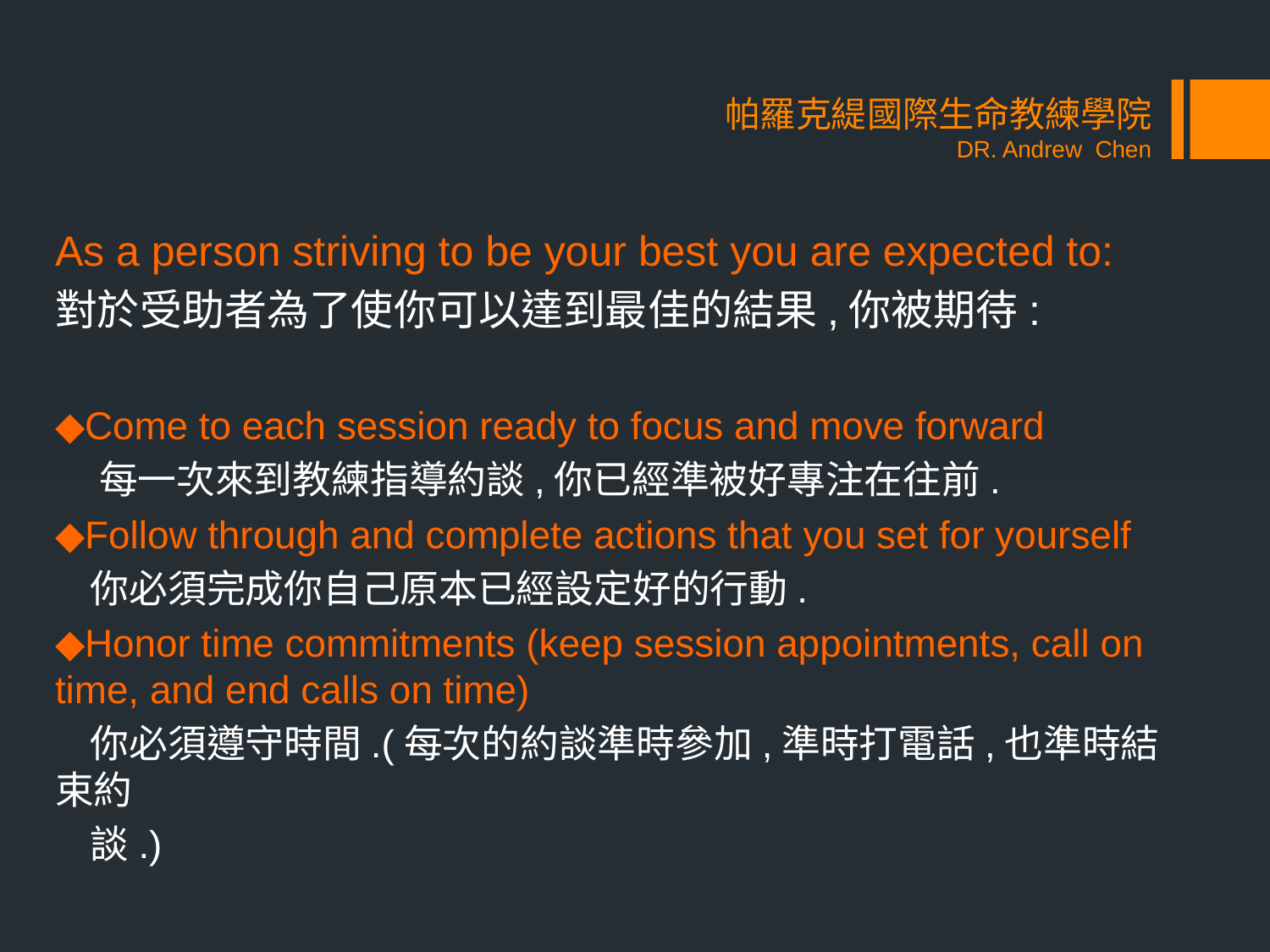

# 帕羅克緹國際生命教練學院 DR. Andrew  Chen

As a person striving to be your best you are expected to:
對於受助者為了使你可以達到最佳的結果,你被期待:

◆Come to each session ready to focus and move forward
    每一次來到教練指導約談,你已經準被好專注在往前.
◆Follow through and complete actions that you set for yourself
   你必須完成你自己原本已經設定好的行動.
◆Honor time commitments (keep session appointments, call on time, and end calls on time)
   你必須遵守時間.(每次的約談準時參加,準時打電話,也準時結束約
   談.)